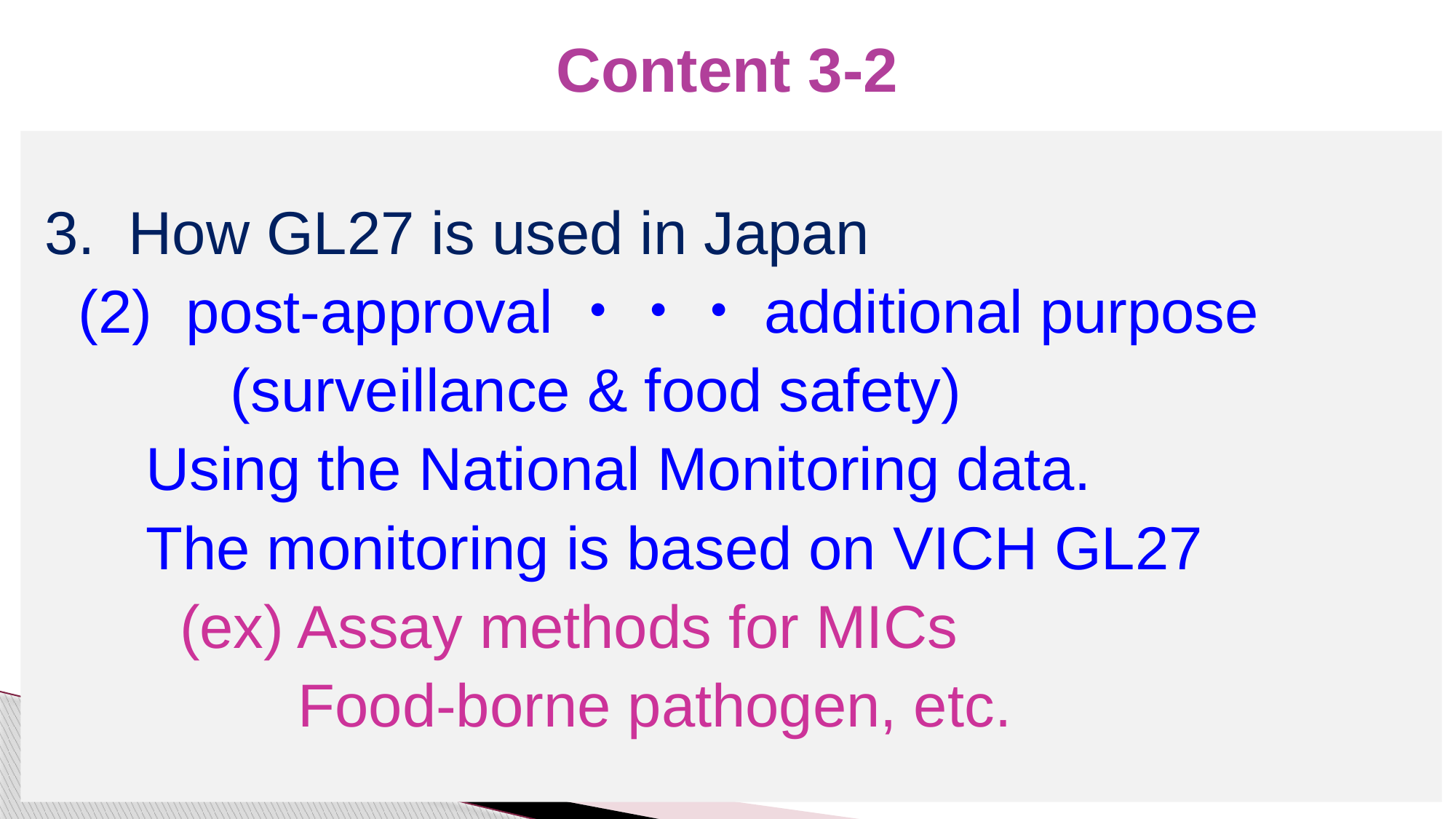

# Content 3-2

3.  How GL27 is used in Japan
  (2)  post-approval・・・additional purpose
           (surveillance & food safety)
      Using the National Monitoring data.
      The monitoring is based on VICH GL27
        (ex) Assay methods for MICs
               Food-borne pathogen, etc.